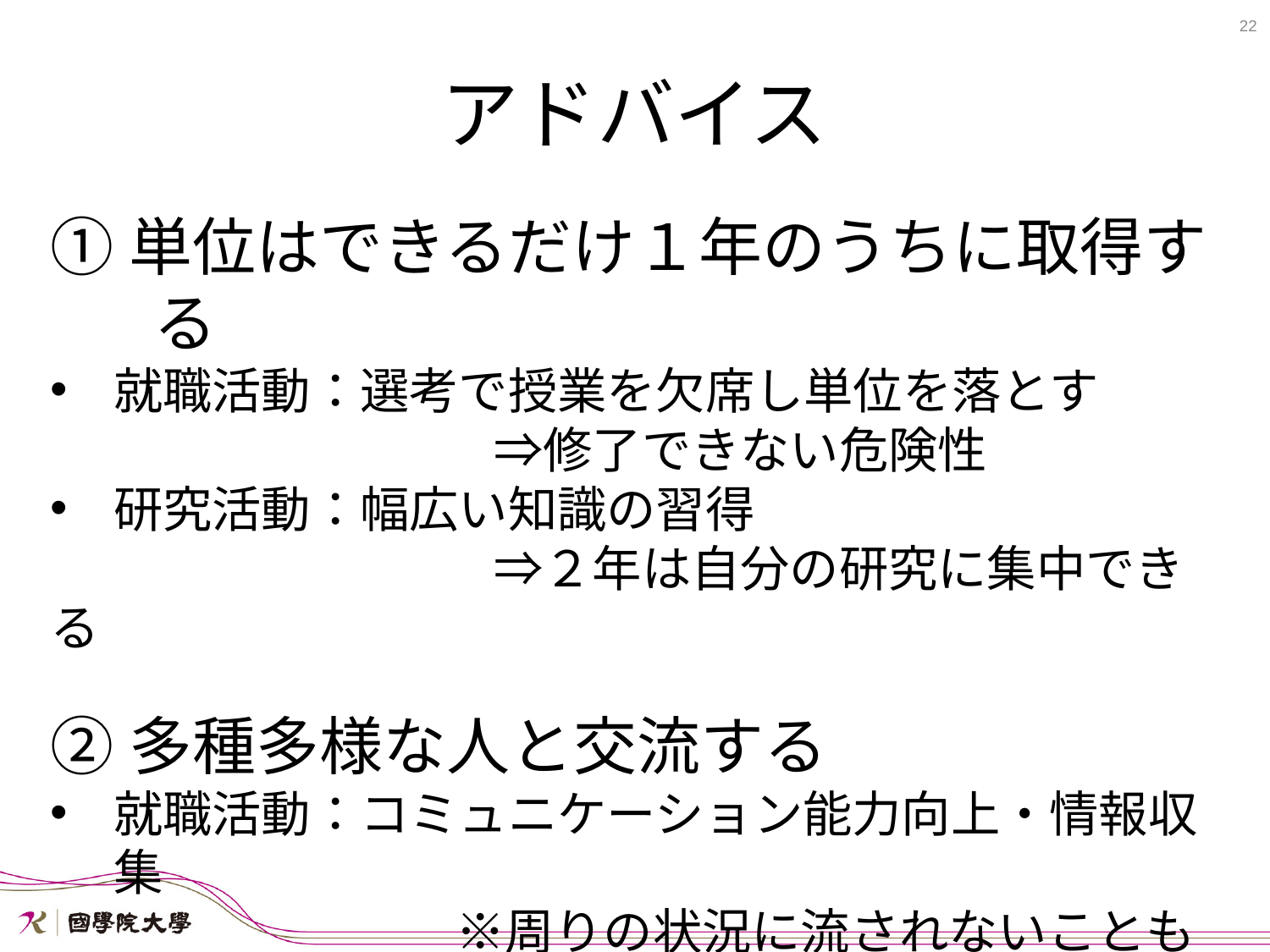

22
アドバイス
①単位はできるだけ１年のうちに取得する
就職活動：選考で授業を欠席し単位を落とす
　　　　　　　　　⇒修了できない危険性
研究活動：幅広い知識の習得
　　　　　　　　　⇒２年は自分の研究に集中できる

②多種多様な人と交流する
就職活動：コミュニケーション能力向上・情報収集
　　　　　　　　 ※周りの状況に流されないことも重要
研究活動：他人の意見を吸収し、新しい知見を得る
  　　　　　　　  自分の考えを再確認できる